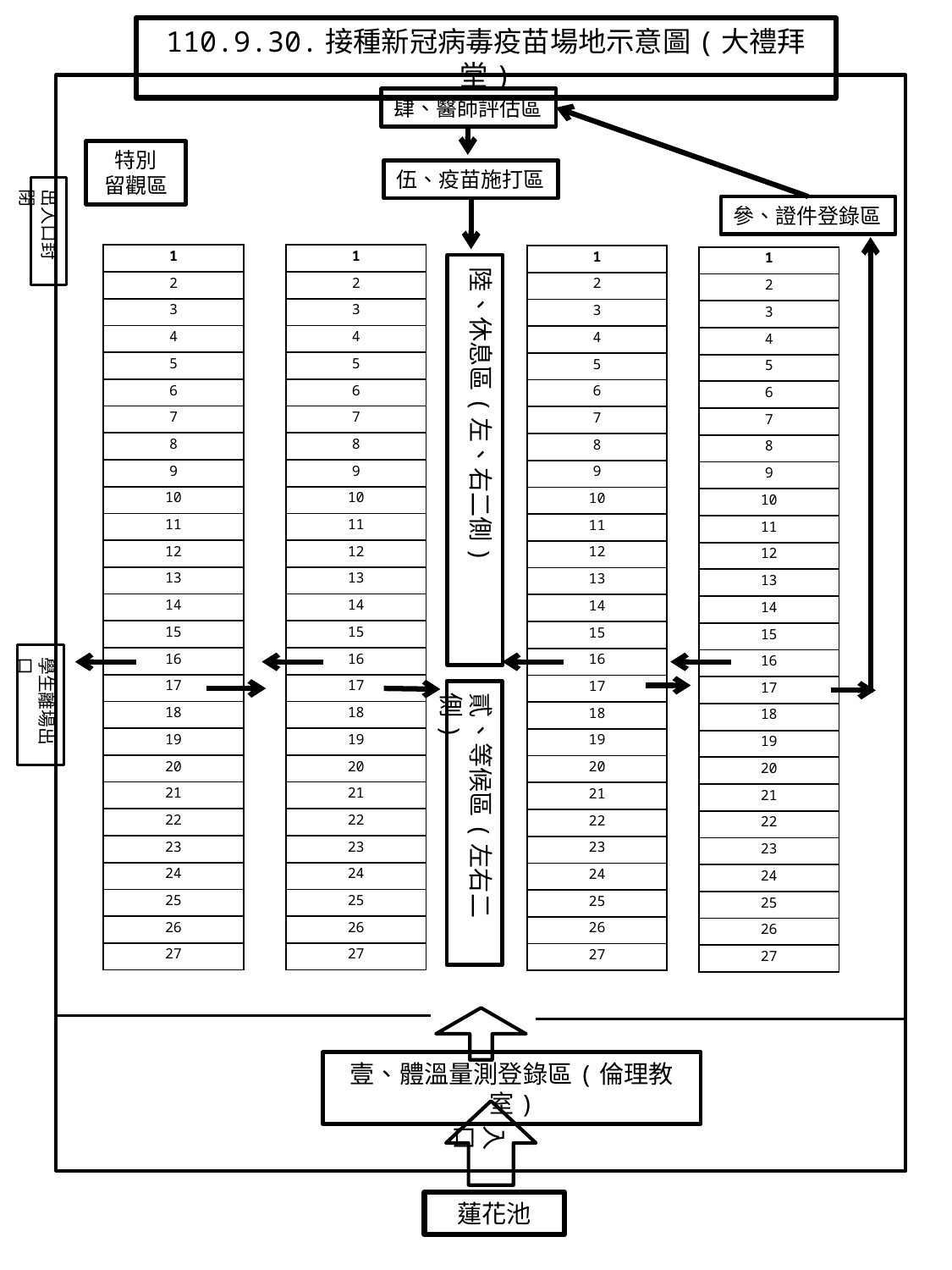

110.9.30.接種新冠病毒疫苗場地示意圖(大禮拜堂)

肆、醫師評估區
特別
留觀區
伍、疫苗施打區
出入口封閉
參、證件登錄區
| 1 |
| --- |
| 2 |
| 3 |
| 4 |
| 5 |
| 6 |
| 7 |
| 8 |
| 9 |
| 10 |
| 11 |
| 12 |
| 13 |
| 14 |
| 15 |
| 16 |
| 17 |
| 18 |
| 19 |
| 20 |
| 21 |
| 22 |
| 23 |
| 24 |
| 25 |
| 26 |
| 27 |
| 1 |
| --- |
| 2 |
| 3 |
| 4 |
| 5 |
| 6 |
| 7 |
| 8 |
| 9 |
| 10 |
| 11 |
| 12 |
| 13 |
| 14 |
| 15 |
| 16 |
| 17 |
| 18 |
| 19 |
| 20 |
| 21 |
| 22 |
| 23 |
| 24 |
| 25 |
| 26 |
| 27 |
| 1 |
| --- |
| 2 |
| 3 |
| 4 |
| 5 |
| 6 |
| 7 |
| 8 |
| 9 |
| 10 |
| 11 |
| 12 |
| 13 |
| 14 |
| 15 |
| 16 |
| 17 |
| 18 |
| 19 |
| 20 |
| 21 |
| 22 |
| 23 |
| 24 |
| 25 |
| 26 |
| 27 |
| 1 |
| --- |
| 2 |
| 3 |
| 4 |
| 5 |
| 6 |
| 7 |
| 8 |
| 9 |
| 10 |
| 11 |
| 12 |
| 13 |
| 14 |
| 15 |
| 16 |
| 17 |
| 18 |
| 19 |
| 20 |
| 21 |
| 22 |
| 23 |
| 24 |
| 25 |
| 26 |
| 27 |
陸、休息區(左、右二側)
學生離場出口
貳、等候區(左右二側)

壹、體溫量測登錄區(倫理教室)

入口
蓮花池